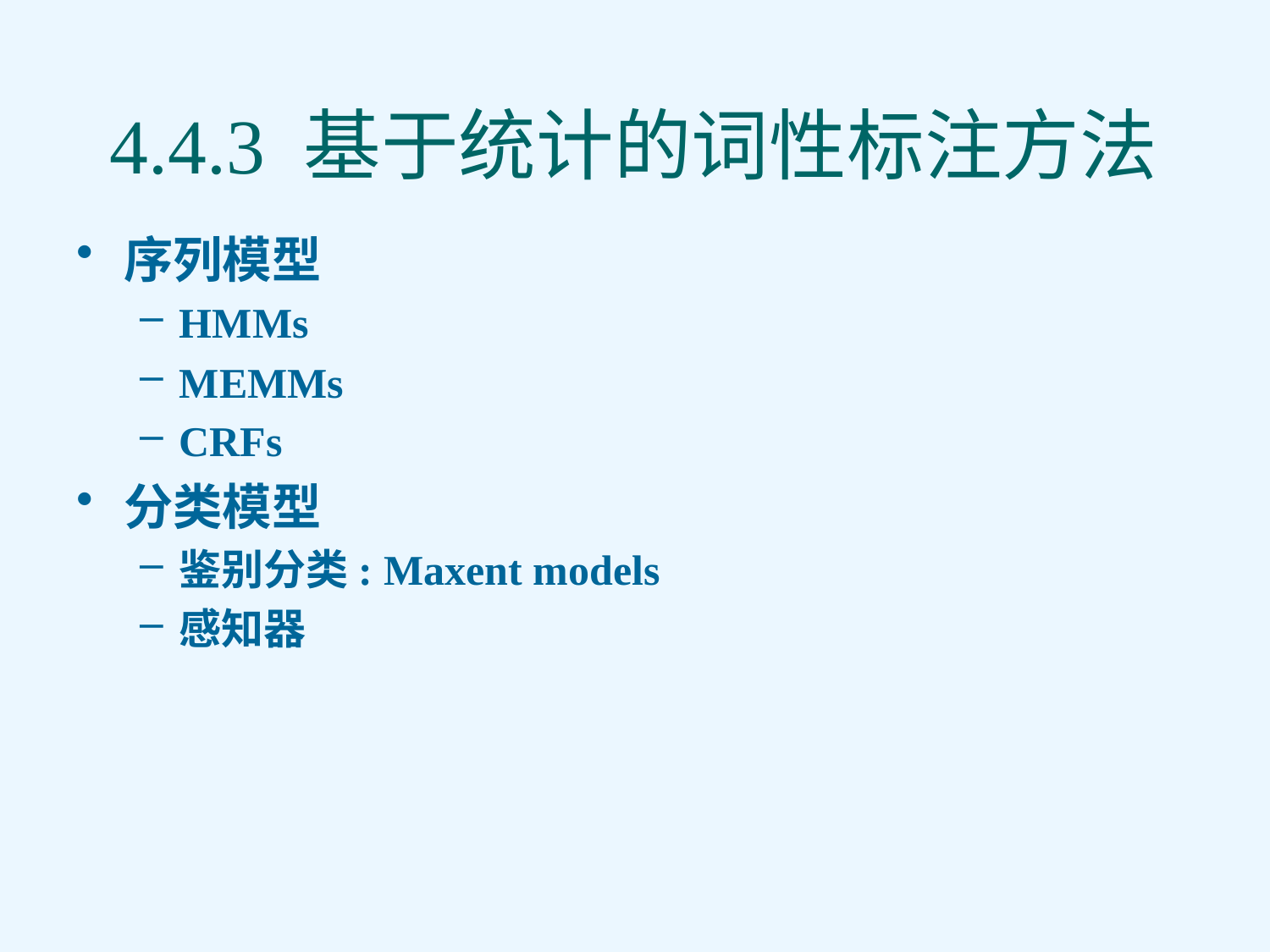

# 4.4.3 基于统计的词性标注方法
序列模型
HMMs
MEMMs
CRFs
分类模型
鉴别分类: Maxent models
感知器